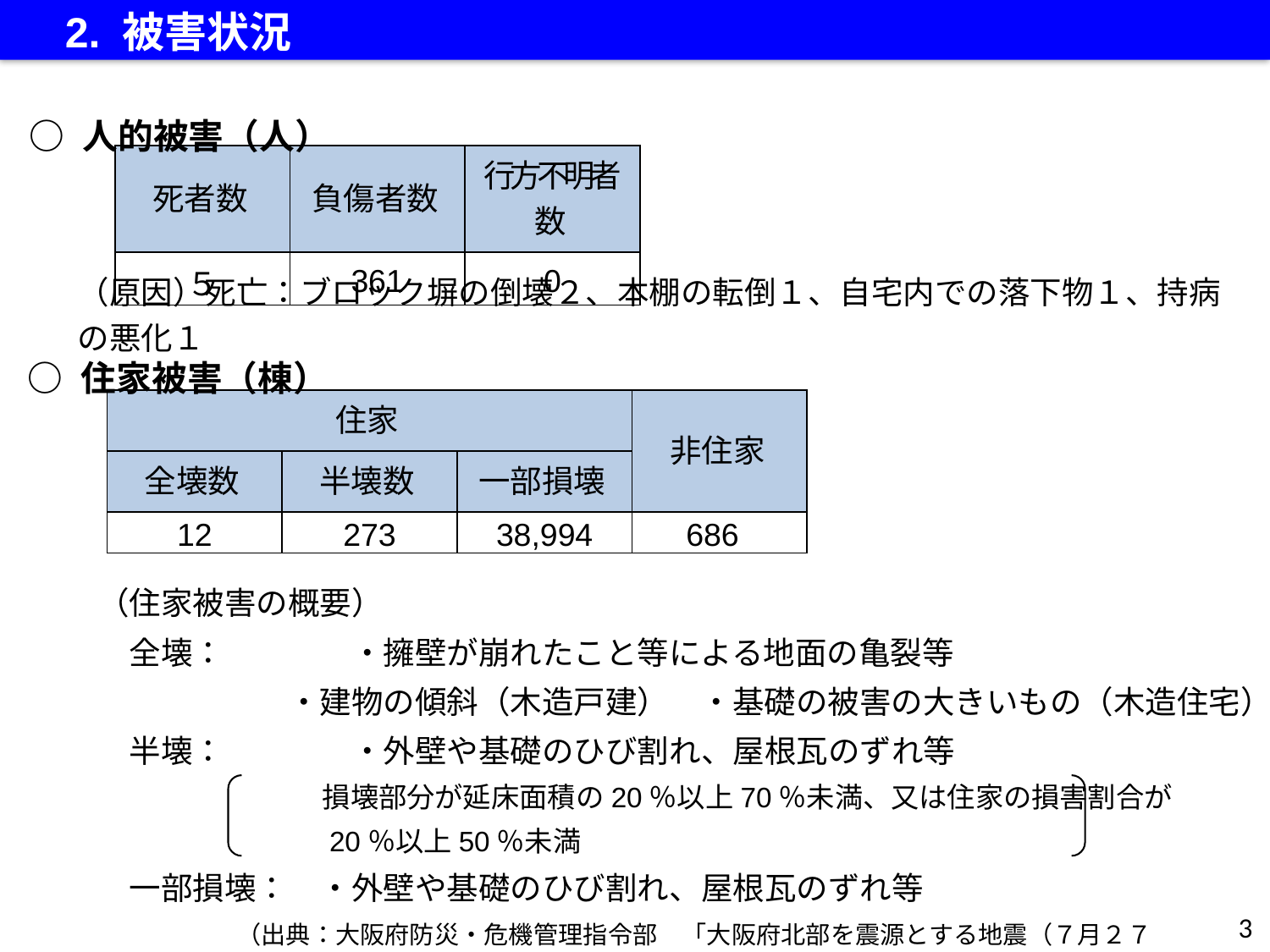

2. 被害状況
○ 人的被害（人）
| 死者数 | 負傷者数 | 行方不明者数 |
| --- | --- | --- |
| ５ | 361 | 0 |
（原因）死亡：ブロック塀の倒壊２、本棚の転倒１、自宅内での落下物１、持病の悪化１
○ 住家被害（棟）
| 住家 |  |  | 非住家 |
| --- | --- | --- | --- |
| 全壊数 | 半壊数 | 一部損壊 |  |
| 12 | 273 | 38,994 | 686 |
（住家被害の概要）
　全壊：	・擁壁が崩れたこと等による地面の亀裂等
　　　　　　・建物の傾斜（木造戸建）　・基礎の被害の大きいもの（木造住宅）
　半壊：	・外壁や基礎のひび割れ、屋根瓦のずれ等
　　　　　　　　損壊部分が延床面積の20％以上70％未満、又は住家の損害割合が
　　　　　　　　20％以上50％未満
　一部損壊：　・外壁や基礎のひび割れ、屋根瓦のずれ等

3
（出典：大阪府防災・危機管理指令部　「大阪府北部を震源とする地震（７月２７日）」）